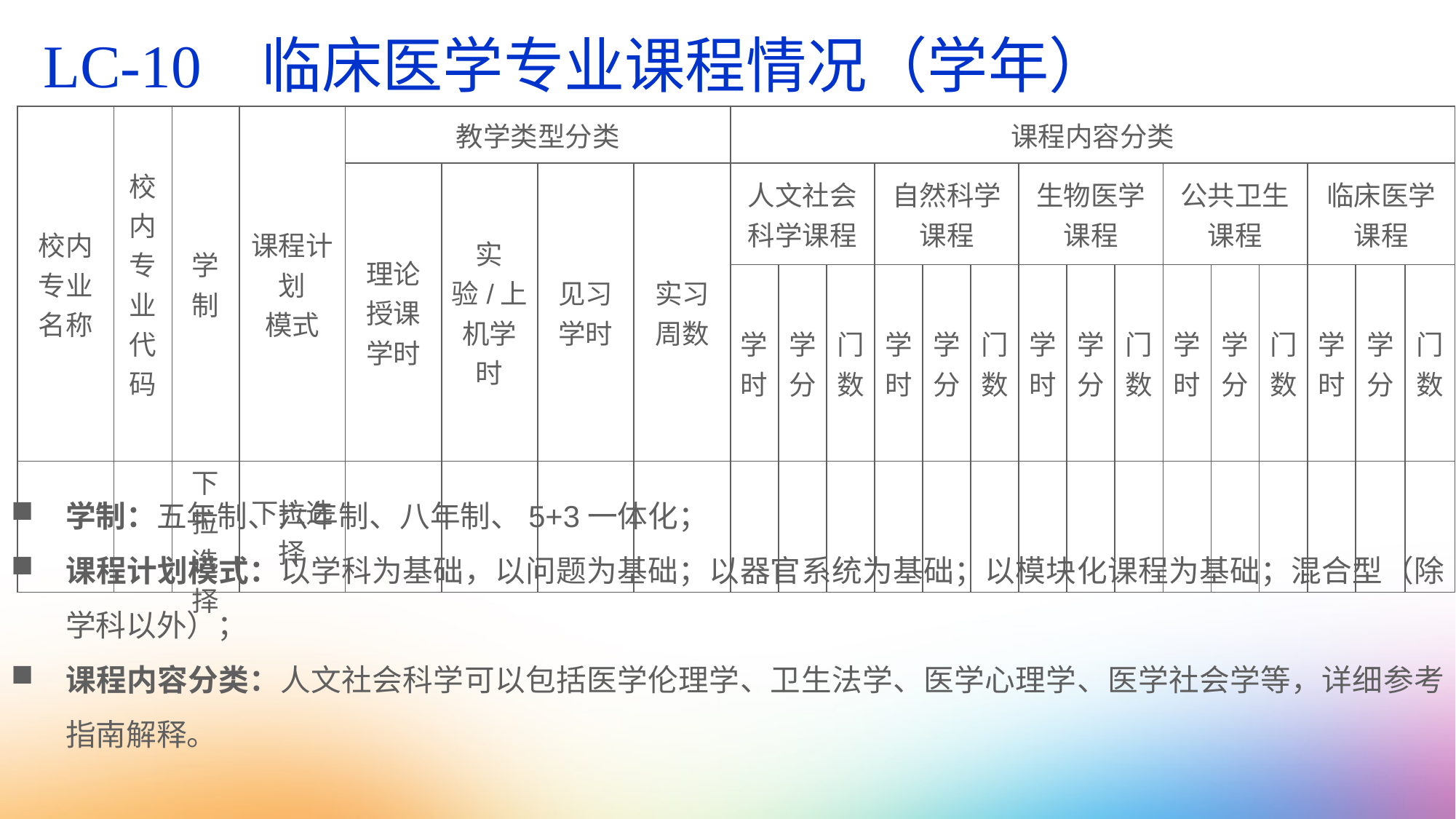

LC-10   临床医学专业课程情况（学年）
| 校内专业名称 | 校内专业代码 | 学制 | 课程计划 模式 | 教学类型分类 |  |  |  | 课程内容分类 |  |  |  |  |  |  |  |  |  |  |  |  |  |  |
| --- | --- | --- | --- | --- | --- | --- | --- | --- | --- | --- | --- | --- | --- | --- | --- | --- | --- | --- | --- | --- | --- | --- |
|  |  |  |  | 理论 授课 学时 | 实验/上机学时 | 见习 学时 | 实习 周数 | 人文社会科学课程 |  |  | 自然科学 课程 |  |  | 生物医学 课程 |  |  | 公共卫生 课程 |  |  | 临床医学 课程 |  |  |
|  |  |  |  |  |  |  |  | 学时 | 学分 | 门数 | 学时 | 学分 | 门数 | 学时 | 学分 | 门数 | 学时 | 学分 | 门数 | 学时 | 学分 | 门数 |
|  |  | 下拉 选择 | 下拉选择 |  |  |  |  |  |  |  |  |  |  |  |  |  |  |  |  |  |  |  |
学制：五年制、六年制、八年制、5+3一体化；
课程计划模式：以学科为基础，以问题为基础；以器官系统为基础；以模块化课程为基础；混合型（除学科以外）；
课程内容分类：人文社会科学可以包括医学伦理学、卫生法学、医学心理学、医学社会学等，详细参考指南解释。